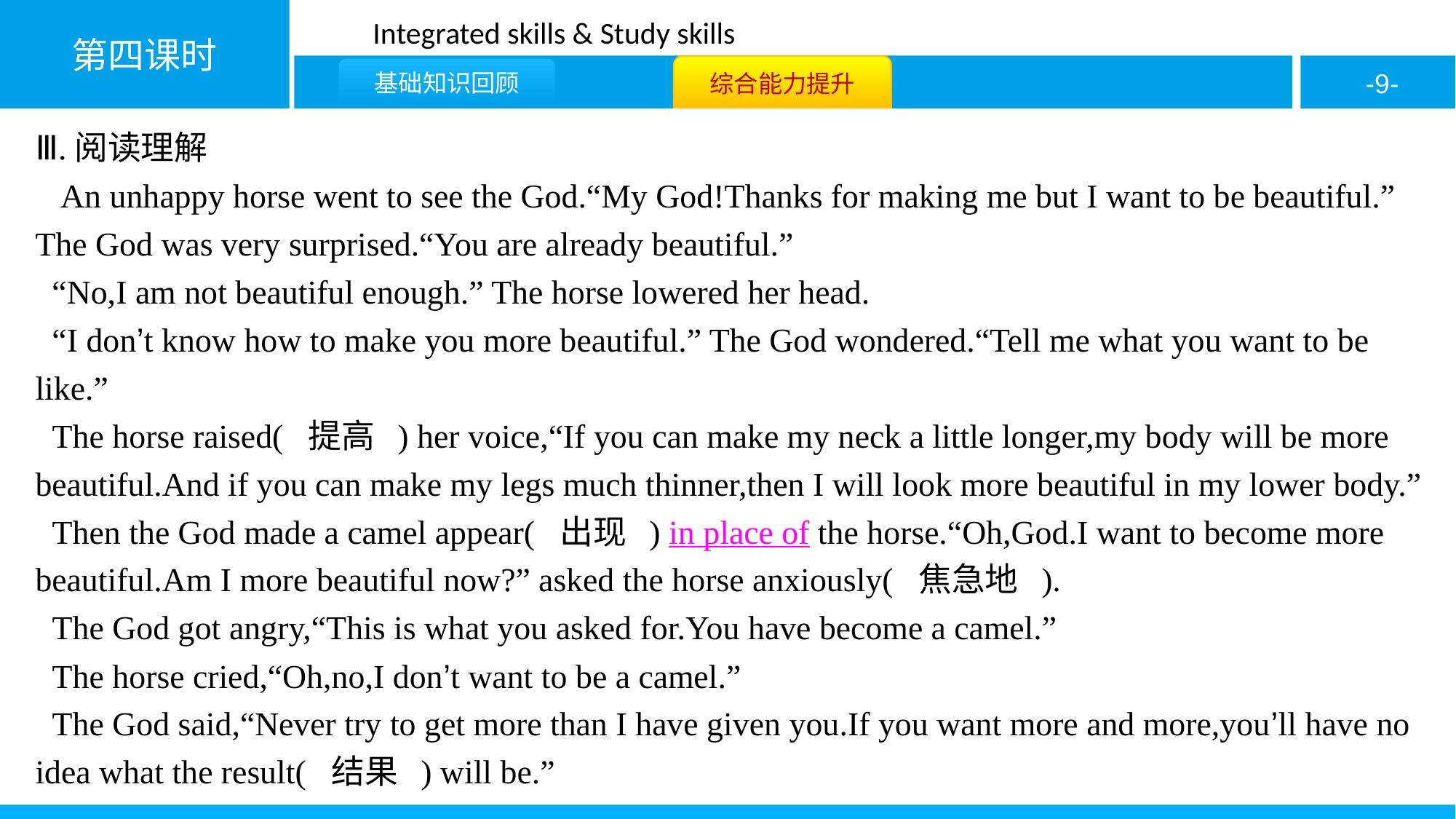

Ⅲ.阅读理解
   An unhappy horse went to see the God.“My God!Thanks for making me but I want to be beautiful.” The God was very surprised.“You are already beautiful.”
  “No,I am not beautiful enough.” The horse lowered her head.
  “I don’t know how to make you more beautiful.” The God wondered.“Tell me what you want to be like.”
  The horse raised(  提高  ) her voice,“If you can make my neck a little longer,my body will be more beautiful.And if you can make my legs much thinner,then I will look more beautiful in my lower body.”
  Then the God made a camel appear(  出现  ) in place of the horse.“Oh,God.I want to become more beautiful.Am I more beautiful now?” asked the horse anxiously(  焦急地  ).
  The God got angry,“This is what you asked for.You have become a camel.”
  The horse cried,“Oh,no,I don’t want to be a camel.”
  The God said,“Never try to get more than I have given you.If you want more and more,you’ll have no idea what the result(  结果  ) will be.”